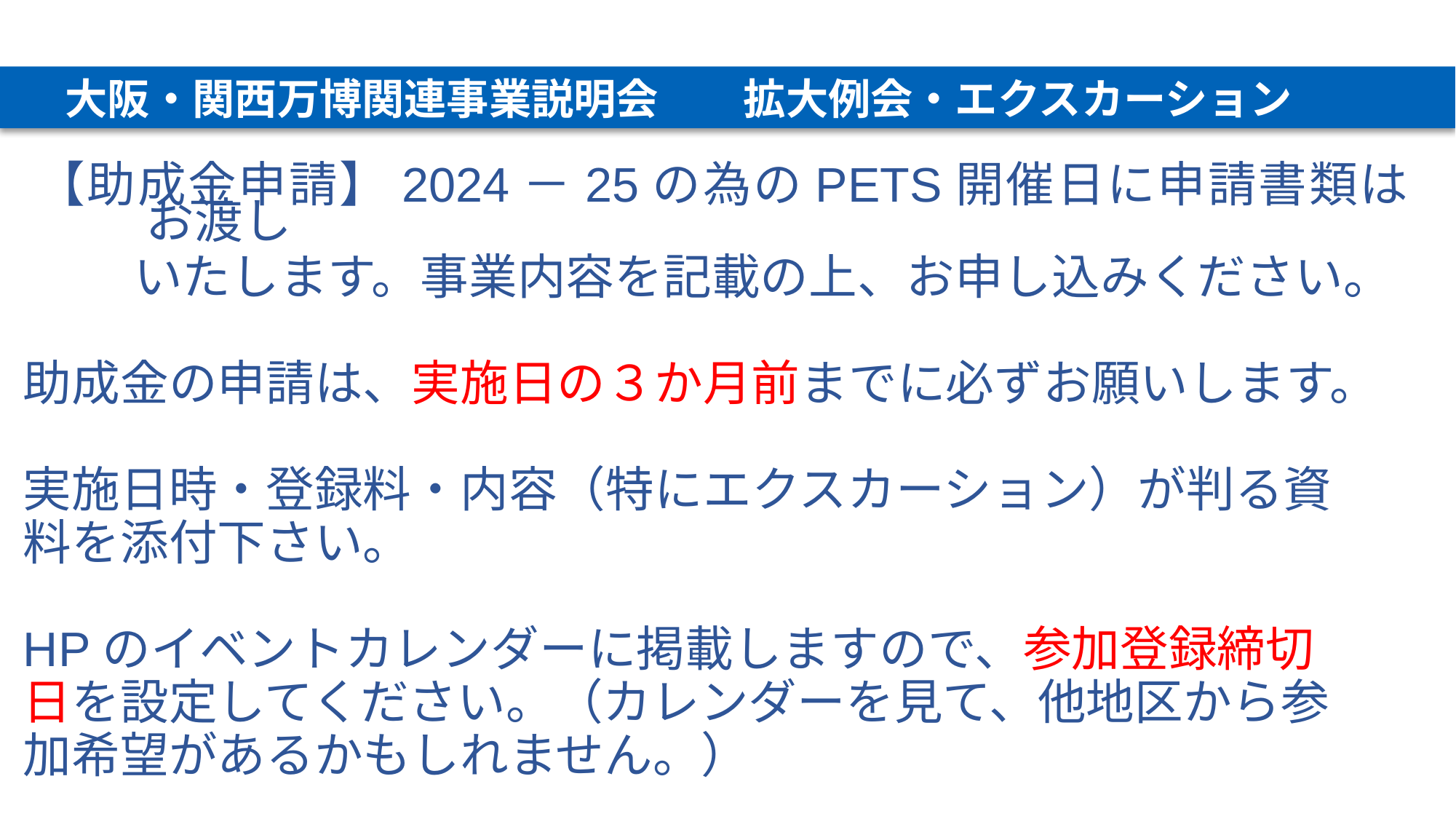

大阪・関西万博関連事業説明会　　拡大例会・エクスカーション

【助成金申請】2024－25の為のPETS開催日に申請書類はお渡し
　　いたします。事業内容を記載の上、お申し込みください。

助成金の申請は、実施日の３か月前までに必ずお願いします。

実施日時・登録料・内容（特にエクスカーション）が判る資
料を添付下さい。

HPのイベントカレンダーに掲載しますので、参加登録締切
日を設定してください。（カレンダーを見て、他地区から参
加希望があるかもしれません。）